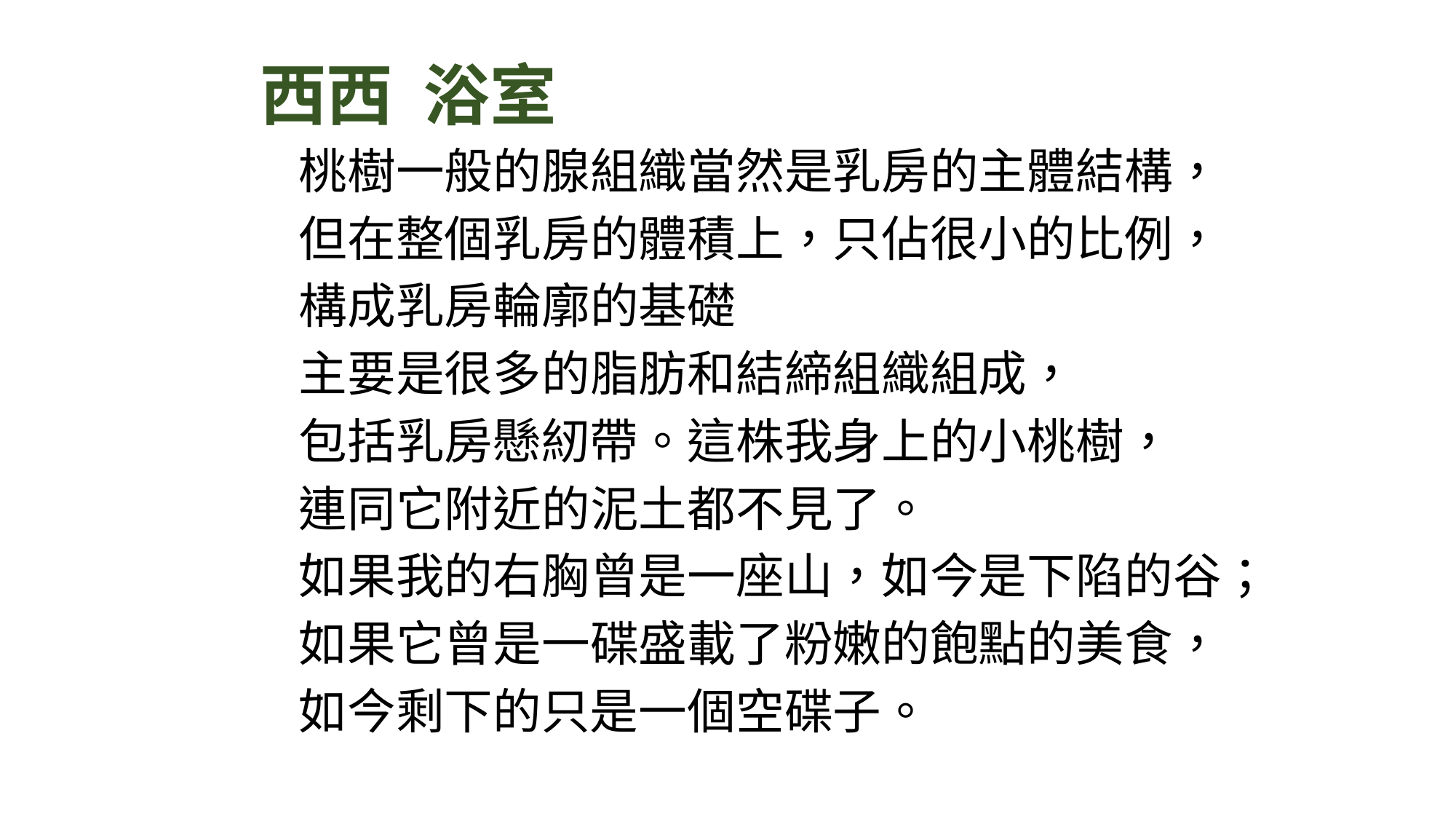

# 西西  浴室
桃樹一般的腺組織當然是乳房的主體結構，
但在整個乳房的體積上，只佔很小的比例，
構成乳房輪廓的基礎
主要是很多的脂肪和結締組織組成，
包括乳房懸紉帶。這株我身上的小桃樹，
連同它附近的泥土都不見了。
如果我的右胸曾是一座山，如今是下陷的谷；
如果它曾是一碟盛載了粉嫩的飽點的美食，
如今剩下的只是一個空碟子。